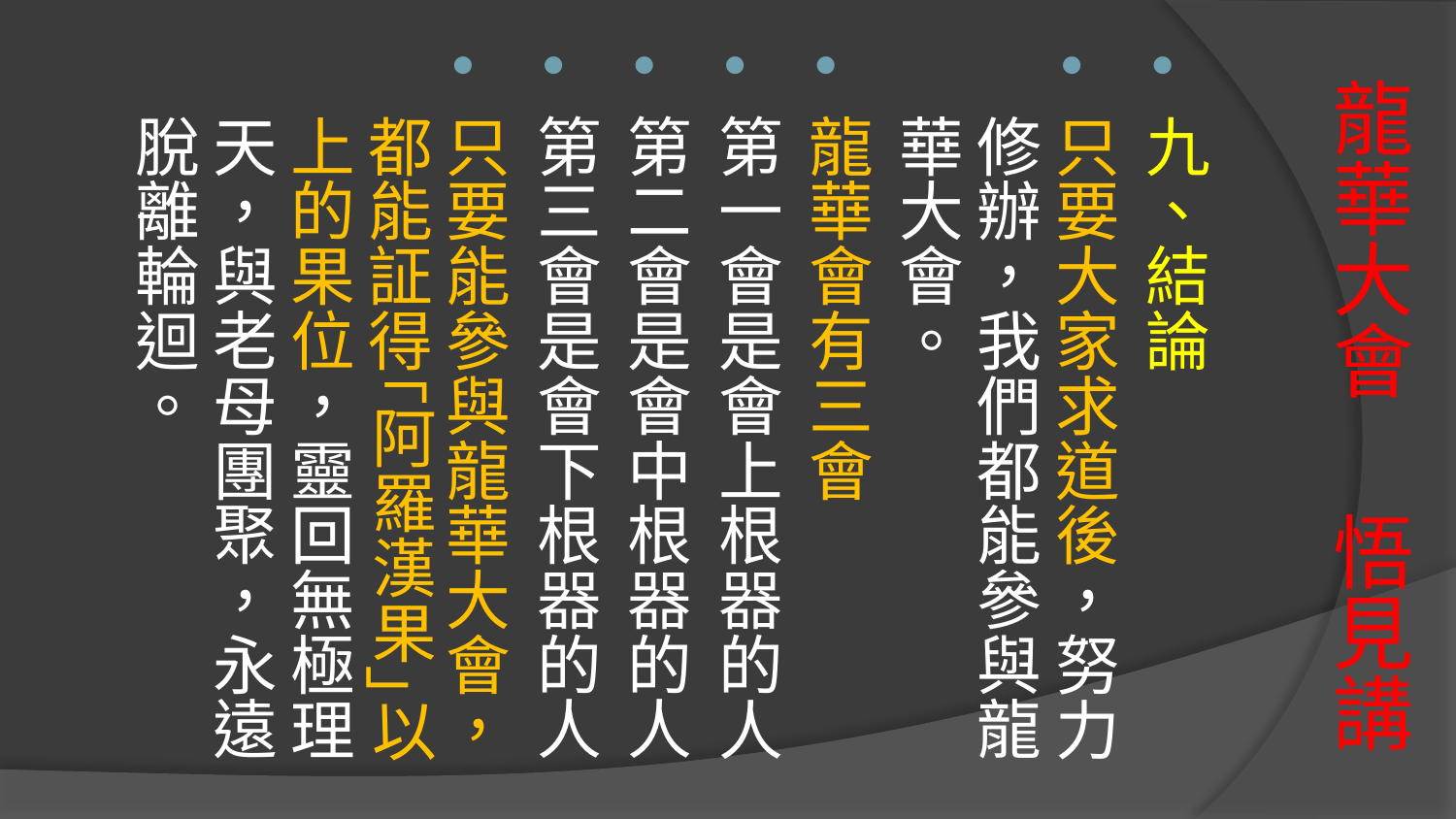

九、結論
只要大家求道後，努力修辦，我們都能參與龍華大會。
龍華會有三會
第一會是會上根器的人
第二會是會中根器的人
第三會是會下根器的人
只要能參與龍華大會，都能証得｢阿羅漢果｣以上的果位，靈回無極理天，與老母團聚，永遠脫離輪迴。

# 龍華大會      悟見講